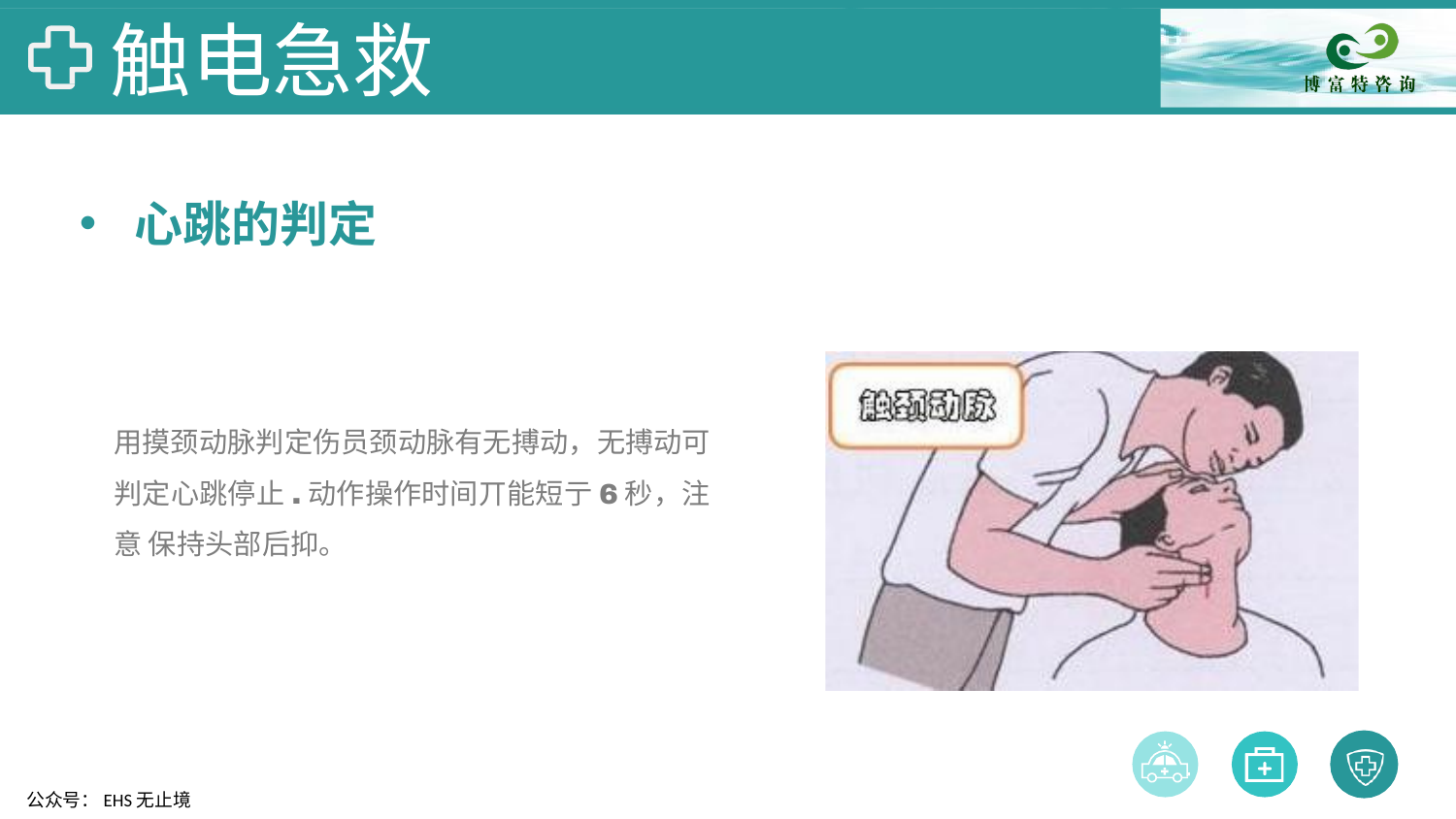

# 触电急救

心跳的判定

用摸颈动脉判定伤员颈动脉有无搏动，无搏动可 判定心跳停止.动作操作时间丌能短亍6秒，注意 保持头部后抑。

公众号：EHS无止境